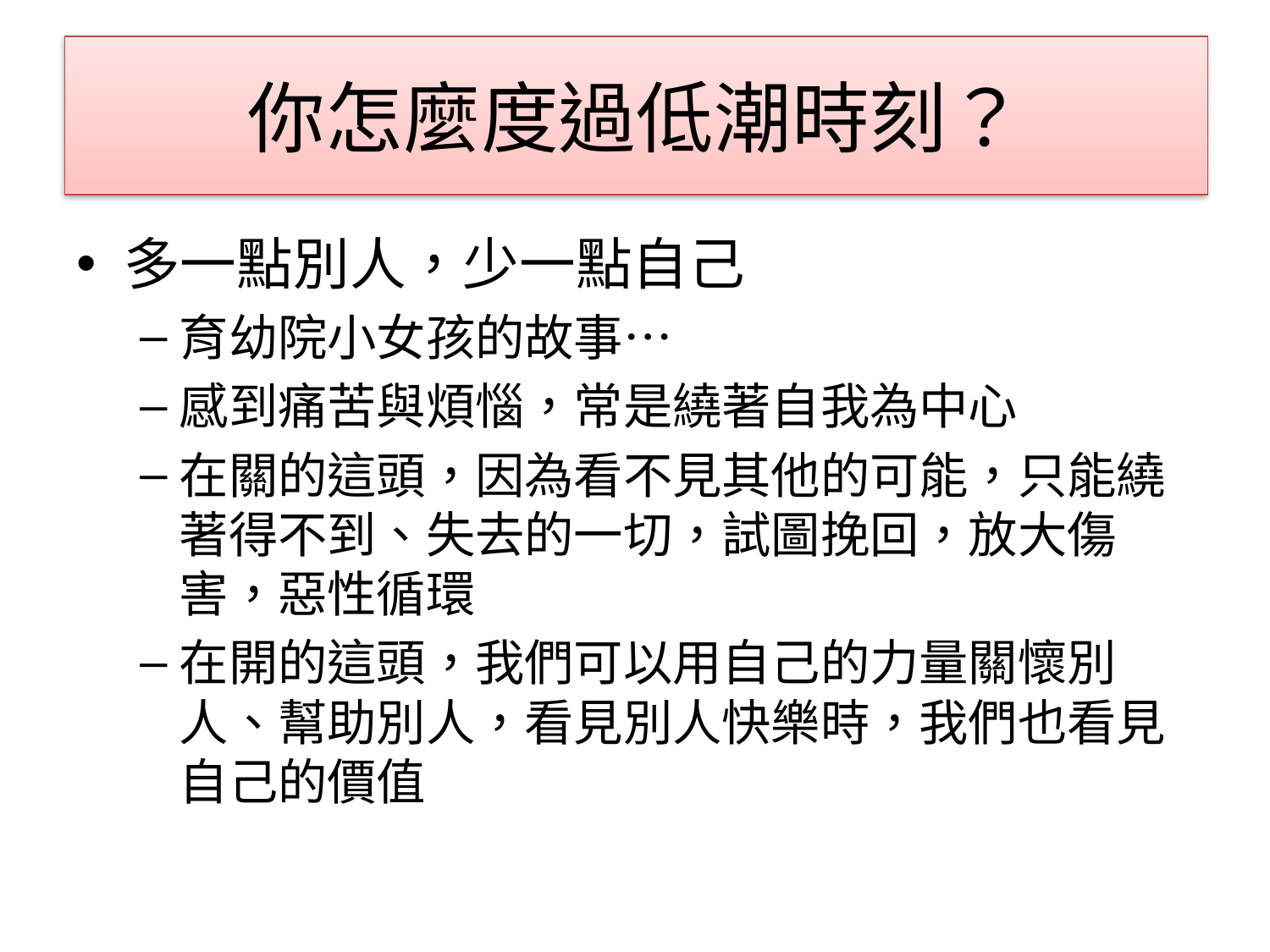

你怎麼度過低潮時刻？
#
多一點別人，少一點自己
育幼院小女孩的故事…
感到痛苦與煩惱，常是繞著自我為中心
在關的這頭，因為看不見其他的可能，只能繞著得不到、失去的一切，試圖挽回，放大傷害，惡性循環
在開的這頭，我們可以用自己的力量關懷別人、幫助別人，看見別人快樂時，我們也看見自己的價值